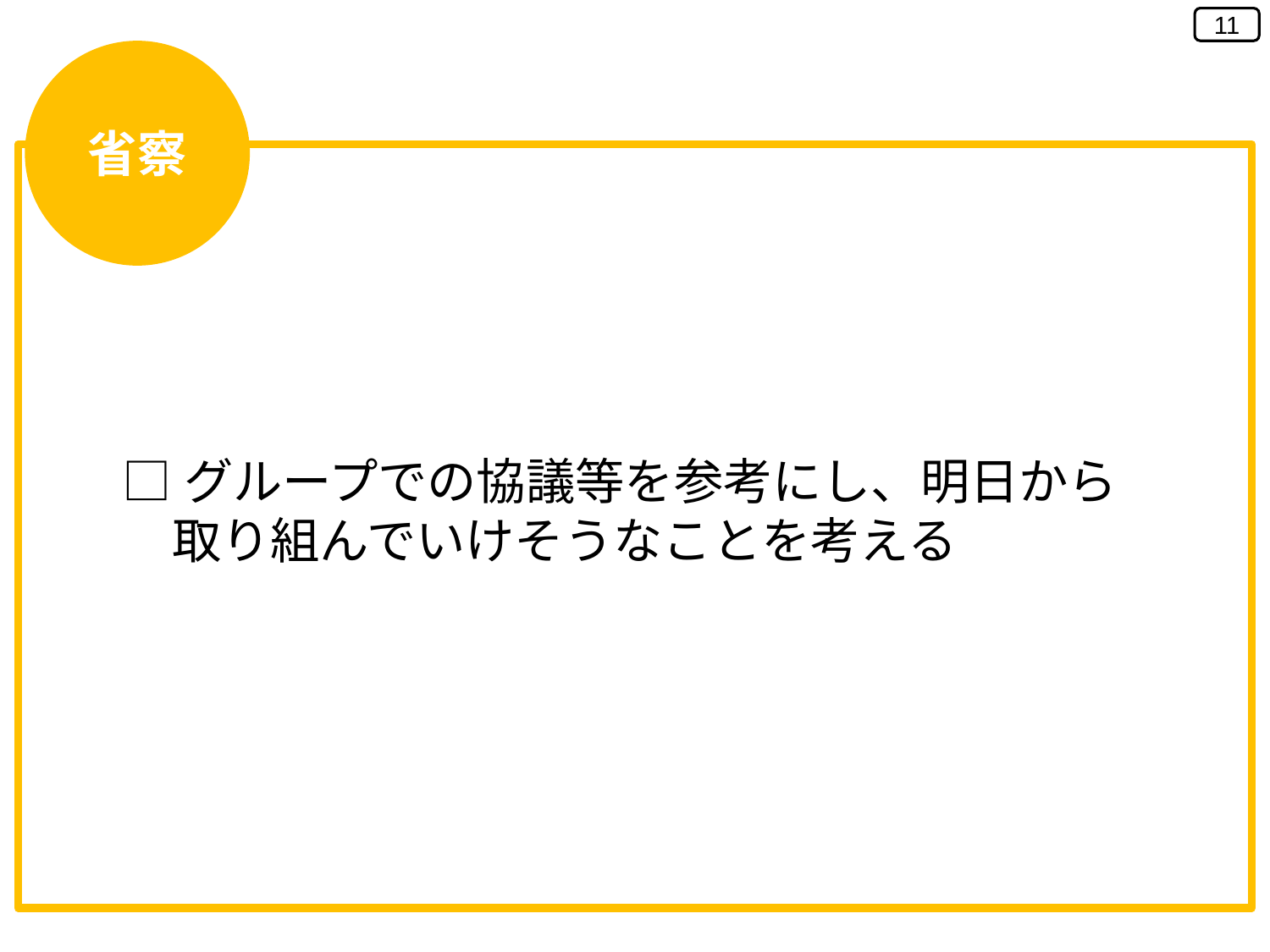

11

省察

□グループでの協議等を参考にし、明日から
　取り組んでいけそうなことを考える